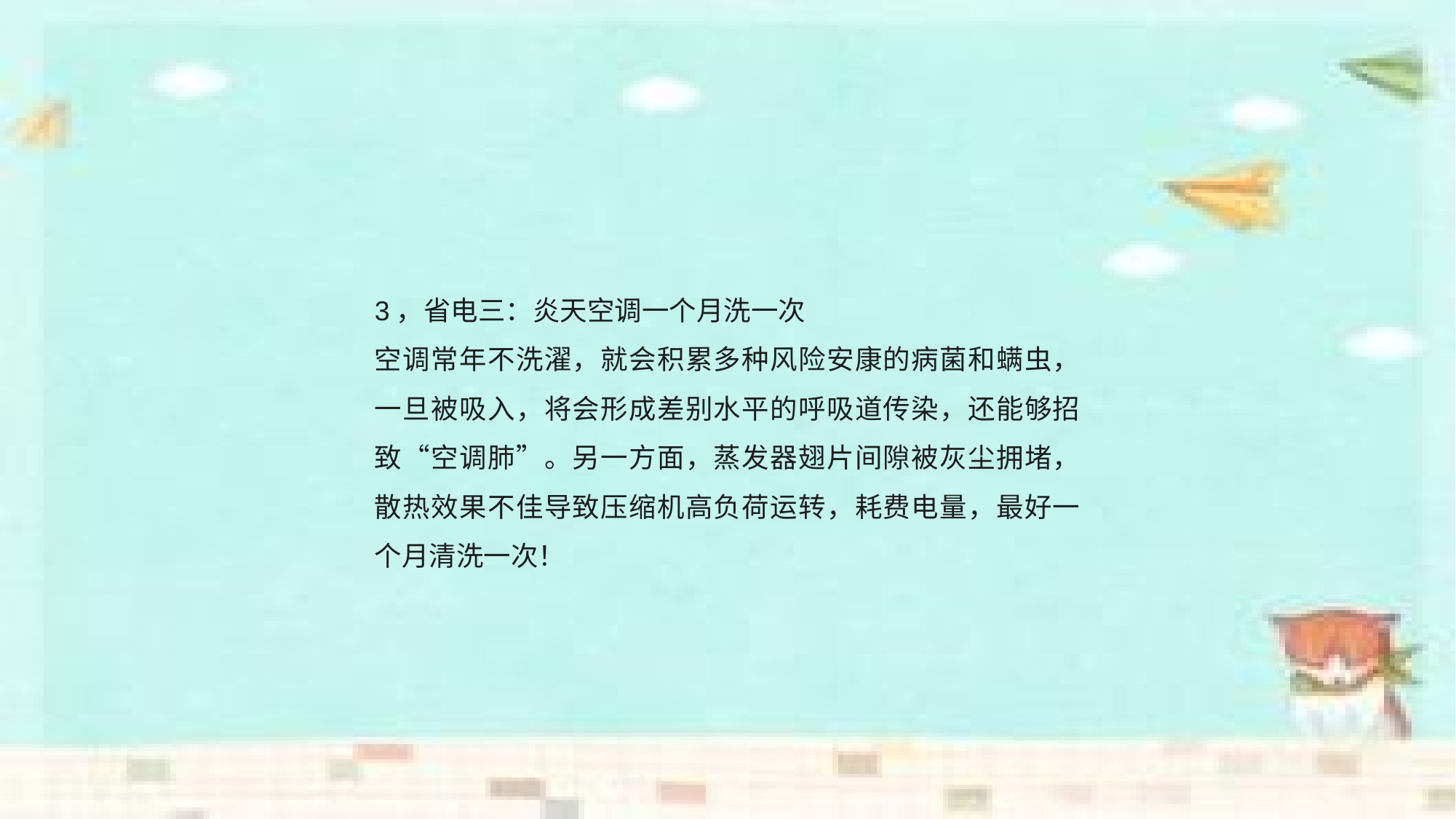

3，省电三：炎天空调一个月洗一次
空调常年不洗濯，就会积累多种风险安康的病菌和螨虫，一旦被吸入，将会形成差别水平的呼吸道传染，还能够招致“空调肺”。另一方面，蒸发器翅片间隙被灰尘拥堵，散热效果不佳导致压缩机高负荷运转，耗费电量，最好一个月清洗一次！